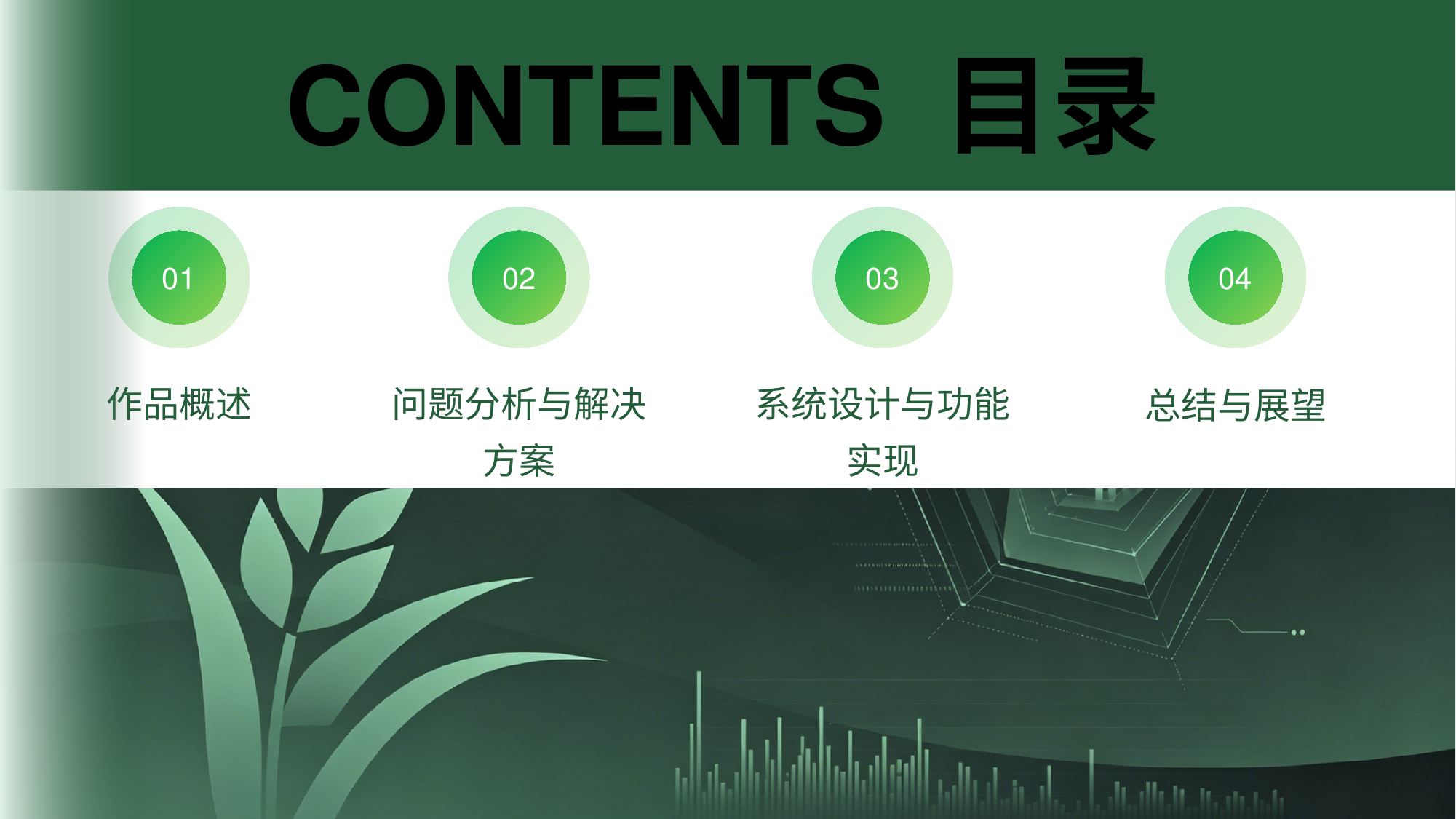

CONTENTS 目录

04
总结与展望

01
作品概述

02
问题分析与解决方案

03
系统设计与功能实现